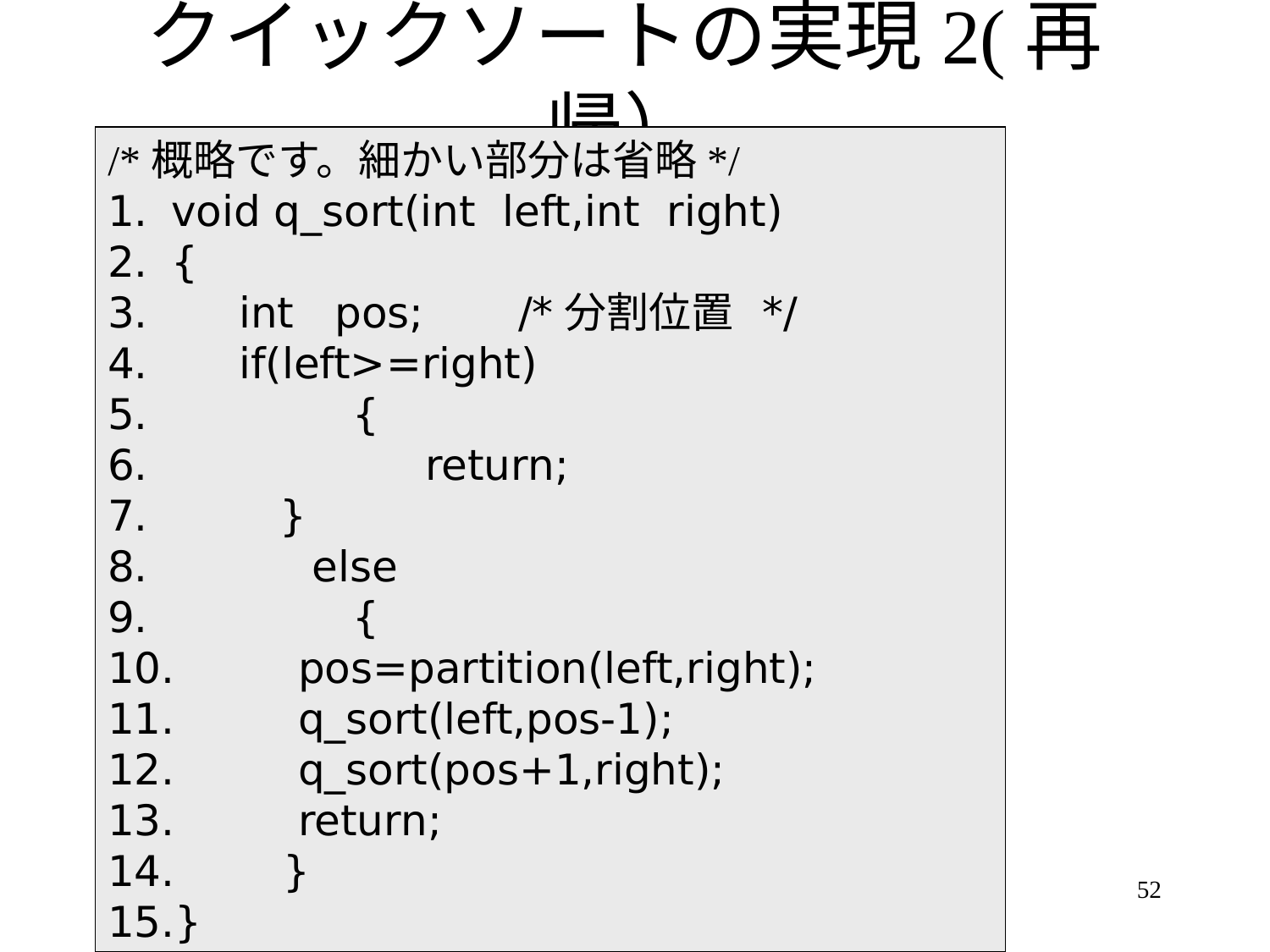

# クイックソートの実現2(再帰）
/*概略です。細かい部分は省略*/
void q_sort(int  left,int  right)
{
     int   pos;       /*分割位置  */
     if(left>=right)
 	    {
		return;
        }
   	 else
  	    {
     	pos=partition(left,right);
     	q_sort(left,pos-1);
      	q_sort(pos+1,right);
     	return;
        }
}
52